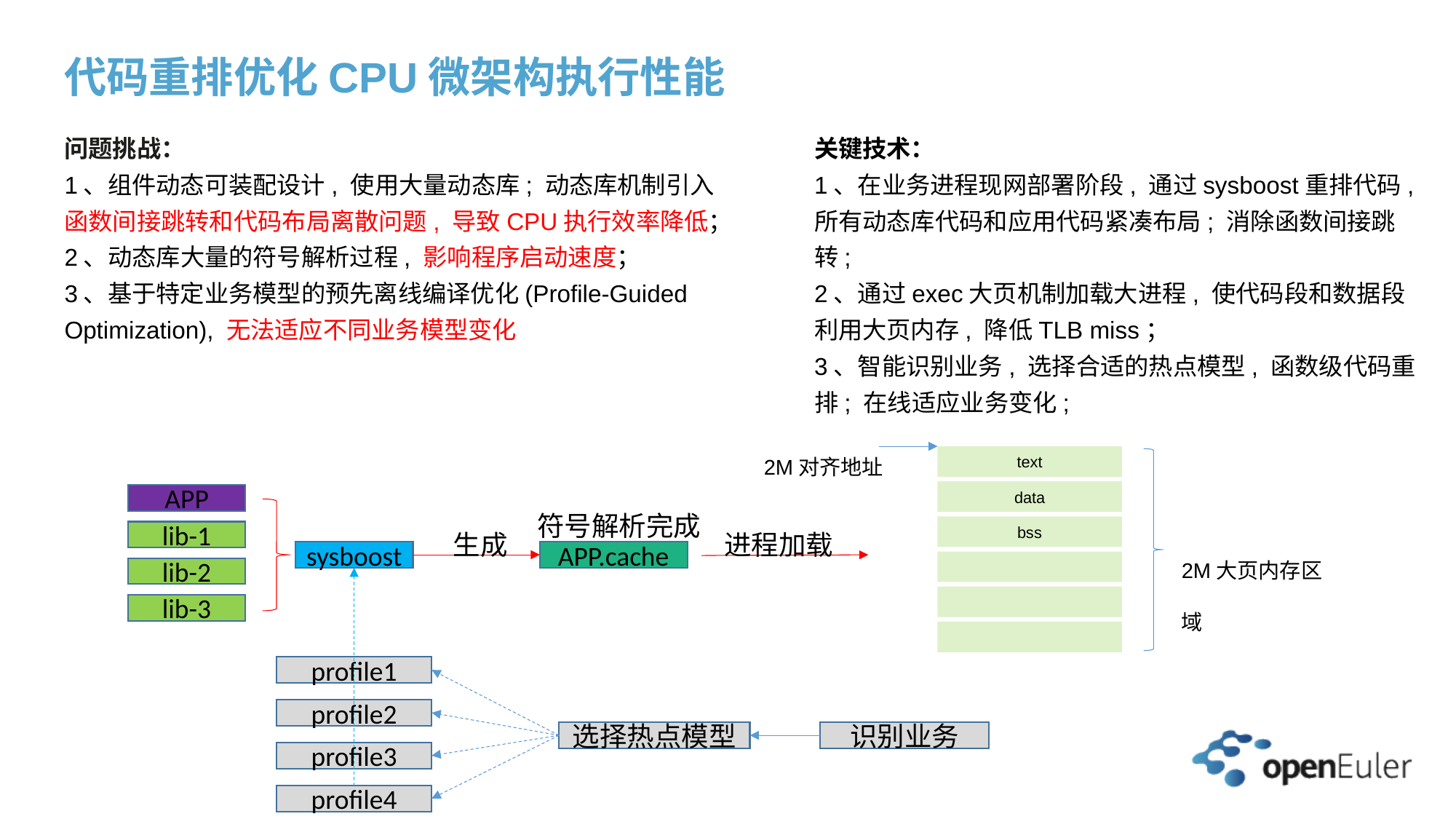

# 代码重排优化CPU微架构执行性能
问题挑战：
1、组件动态可装配设计, 使用大量动态库; 动态库机制引入函数间接跳转和代码布局离散问题, 导致CPU执行效率降低；
2、动态库大量的符号解析过程, 影响程序启动速度；
3、基于特定业务模型的预先离线编译优化(Profile-Guided Optimization), 无法适应不同业务模型变化
关键技术：
1、在业务进程现网部署阶段, 通过sysboost重排代码, 所有动态库代码和应用代码紧凑布局; 消除函数间接跳转;
2、通过exec大页机制加载大进程, 使代码段和数据段利用大页内存, 降低TLB miss；
3、智能识别业务, 选择合适的热点模型, 函数级代码重排; 在线适应业务变化;
2M对齐地址
text

data
APP

符号解析完成
bss
lib-1
进程加载
生成
2M大页内存区域
sysboost
APP.cache

lib-2

lib-3

profile1
profile2
选择热点模型
识别业务
profile3
profile4